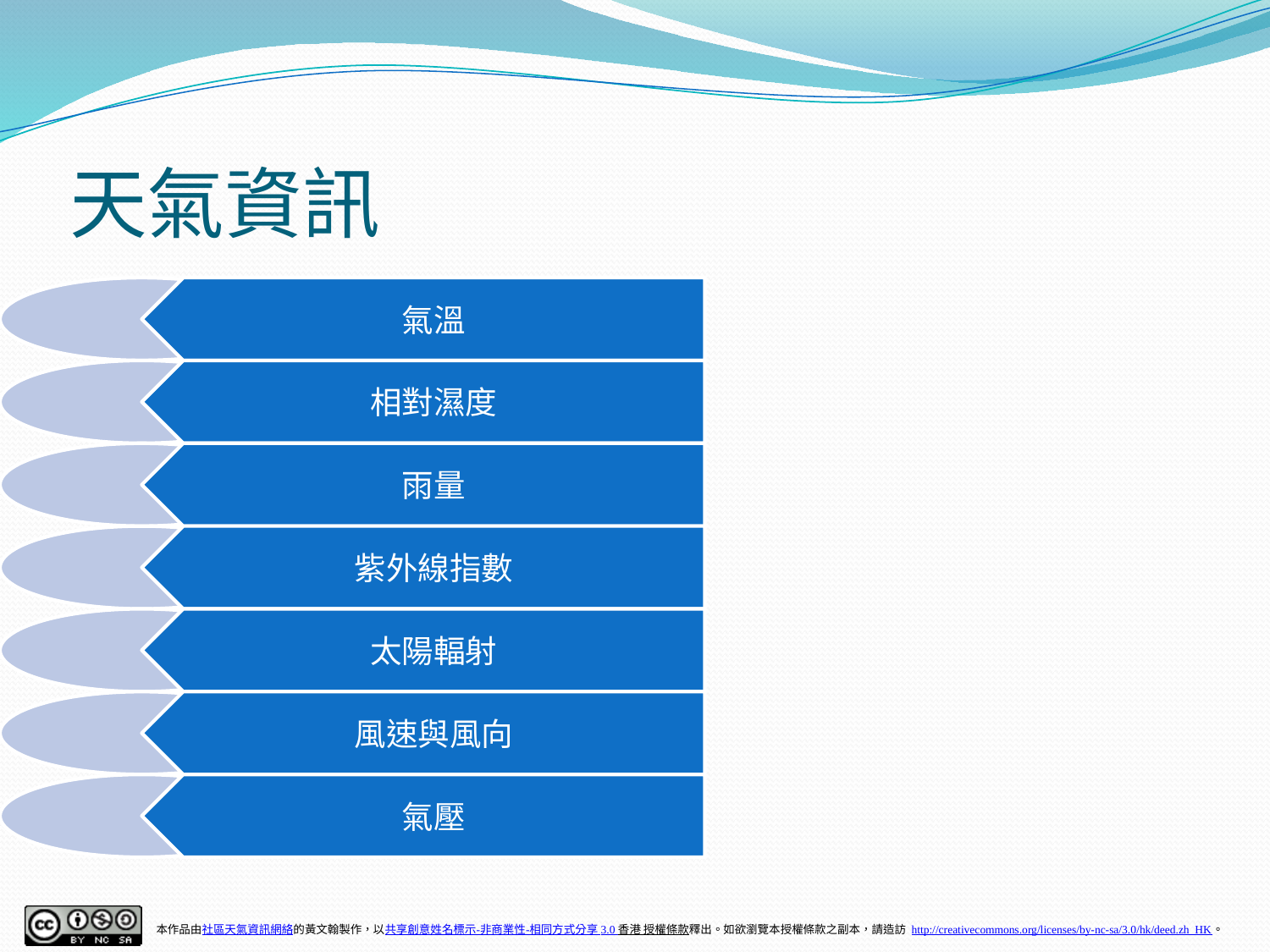

# 天氣資訊
氣溫
太陽輻射
氣壓
風速與風向
紫外線指數
相對濕度
雨量